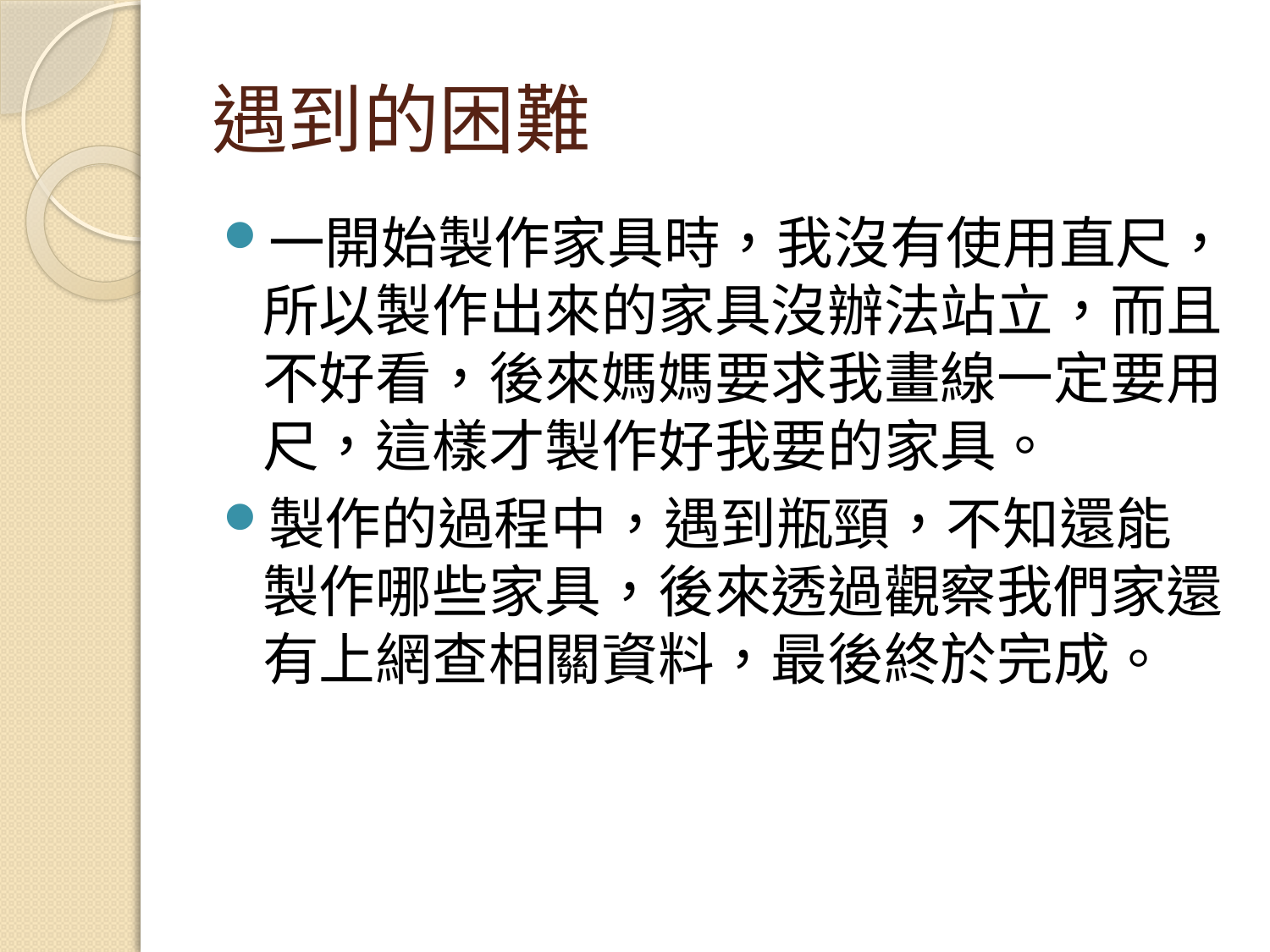

# 遇到的困難
一開始製作家具時，我沒有使用直尺，所以製作出來的家具沒辦法站立，而且不好看，後來媽媽要求我畫線一定要用尺，這樣才製作好我要的家具。
製作的過程中，遇到瓶頸，不知還能製作哪些家具，後來透過觀察我們家還有上網查相關資料，最後終於完成。